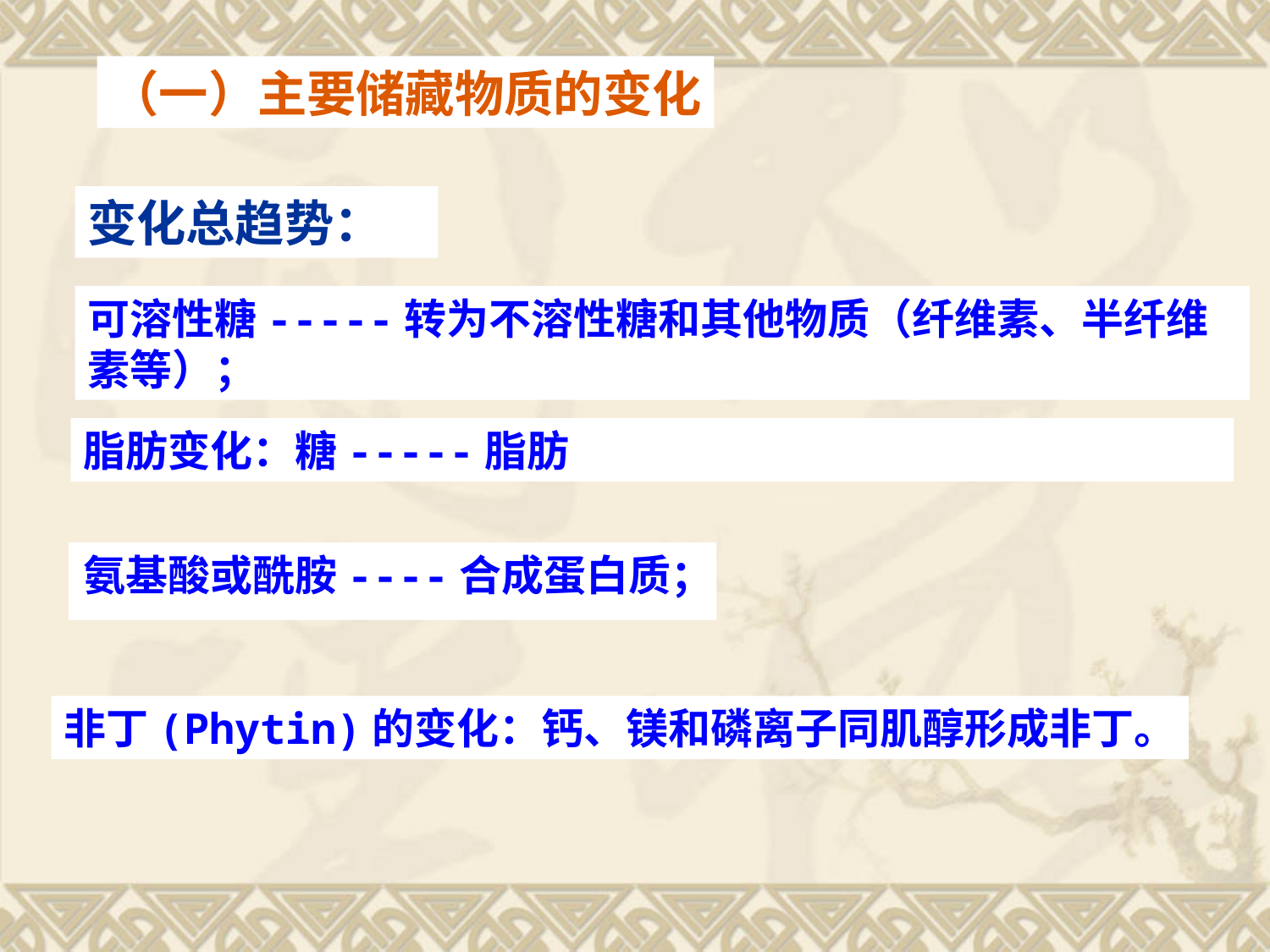

（一）主要储藏物质的变化
变化总趋势：
可溶性糖-----转为不溶性糖和其他物质（纤维素、半纤维素等）；
脂肪变化：糖-----脂肪

氨基酸或酰胺----合成蛋白质；
非丁(Phytin)的变化：钙、镁和磷离子同肌醇形成非丁。
5